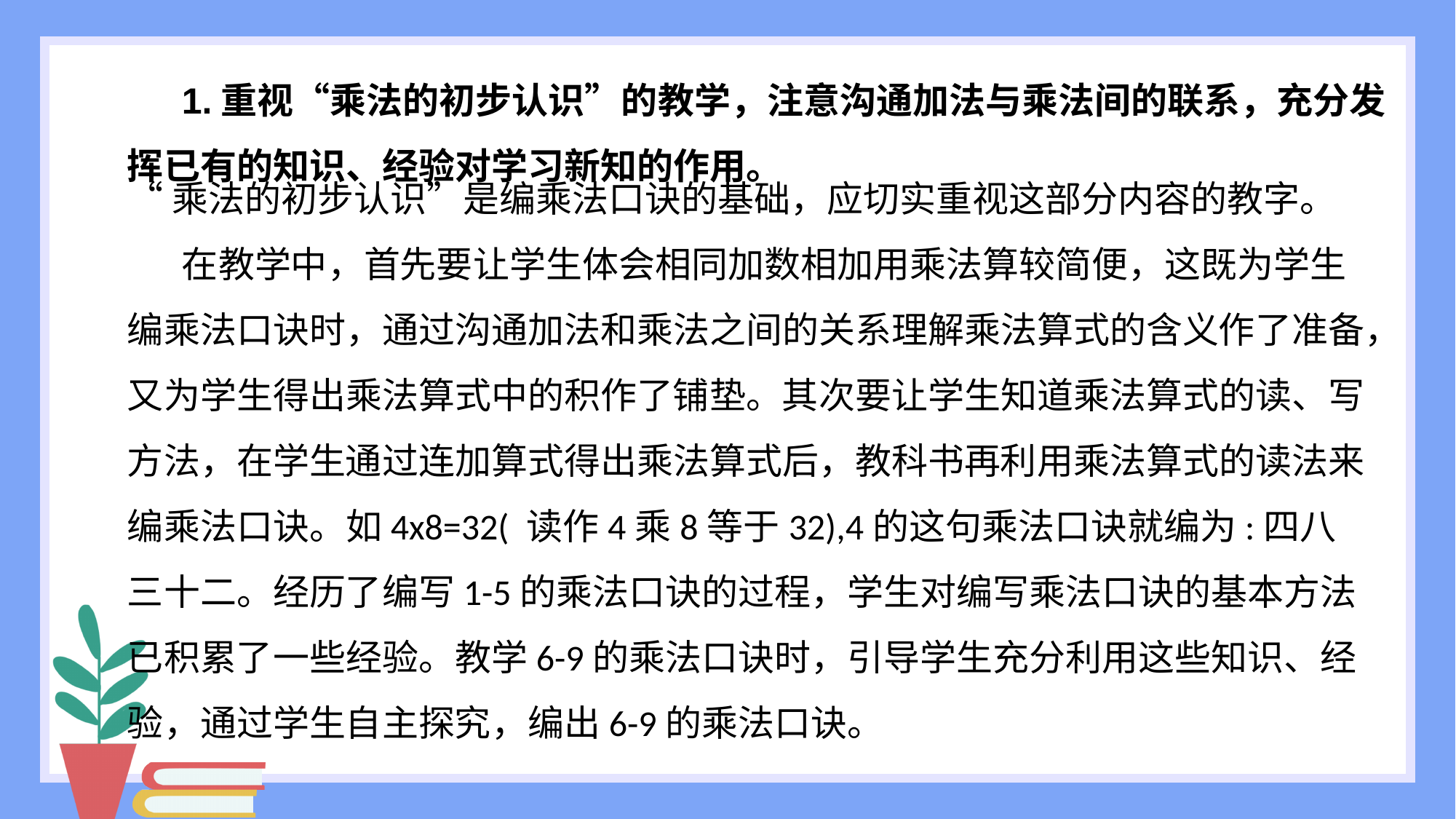

1.重视“乘法的初步认识”的教学，注意沟通加法与乘法间的联系，充分发挥已有的知识、经验对学习新知的作用。
“乘法的初步认识”是编乘法口诀的基础，应切实重视这部分内容的教字。在教学中，首先要让学生体会相同加数相加用乘法算较简便，这既为学生编乘法口诀时，通过沟通加法和乘法之间的关系理解乘法算式的含义作了准备，又为学生得出乘法算式中的积作了铺垫。其次要让学生知道乘法算式的读、写方法，在学生通过连加算式得出乘法算式后，教科书再利用乘法算式的读法来编乘法口诀。如4x8=32( 读作4乘8等于32),4的这句乘法口诀就编为:四八三十二。经历了编写1-5的乘法口诀的过程，学生对编写乘法口诀的基本方法已积累了一些经验。教学6-9的乘法口诀时，引导学生充分利用这些知识、经验，通过学生自主探究，编出6-9的乘法口诀。